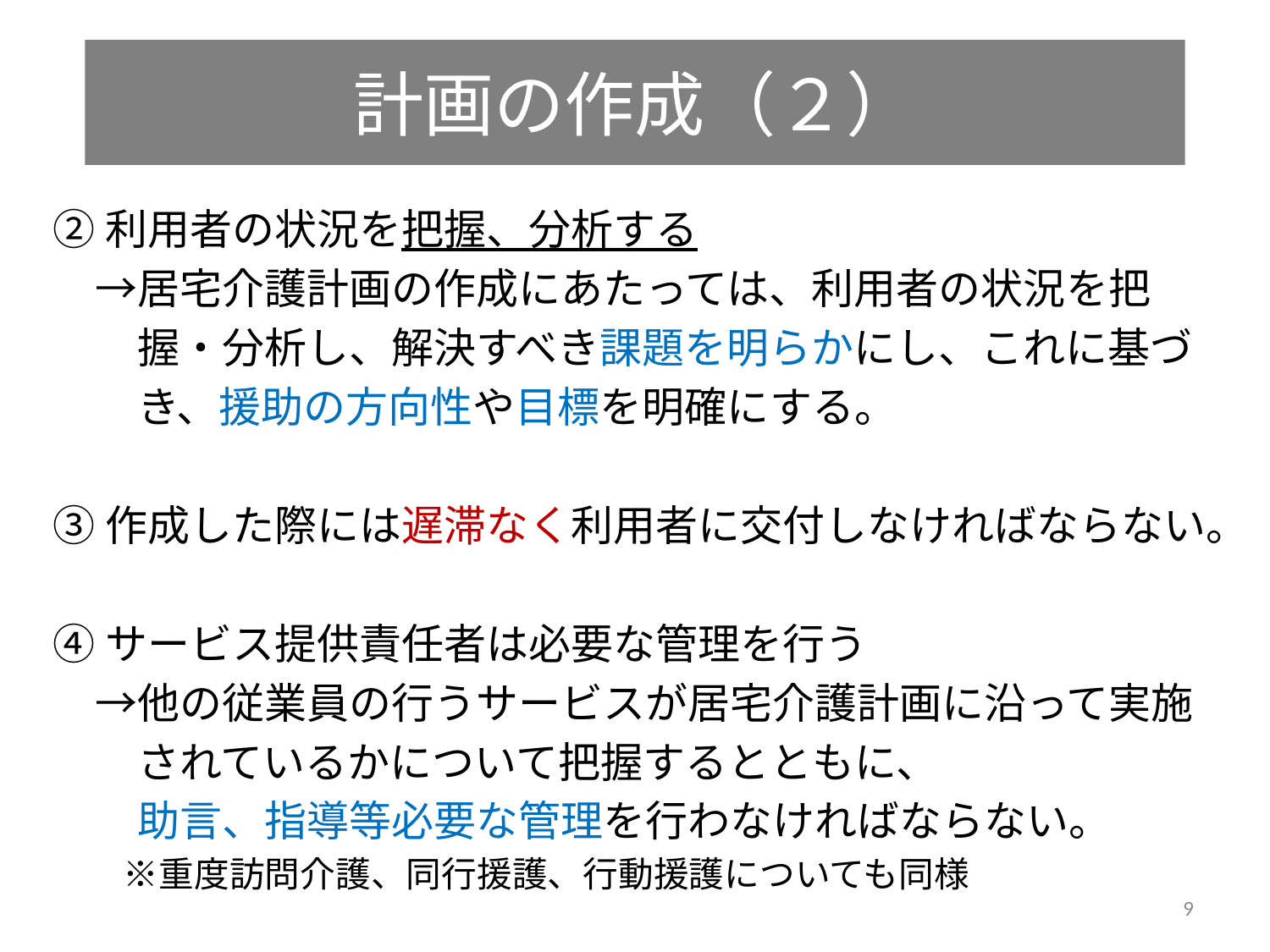

# 計画の作成（２）
②利用者の状況を把握、分析する
　→居宅介護計画の作成にあたっては、利用者の状況を把
　　握・分析し、解決すべき課題を明らかにし、これに基づ
　　き、援助の方向性や目標を明確にする。

③作成した際には遅滞なく利用者に交付しなければならない。

④サービス提供責任者は必要な管理を行う
　→他の従業員の行うサービスが居宅介護計画に沿って実施
　　されているかについて把握するとともに、
　　助言、指導等必要な管理を行わなければならない。
　　※重度訪問介護、同行援護、行動援護についても同様

9